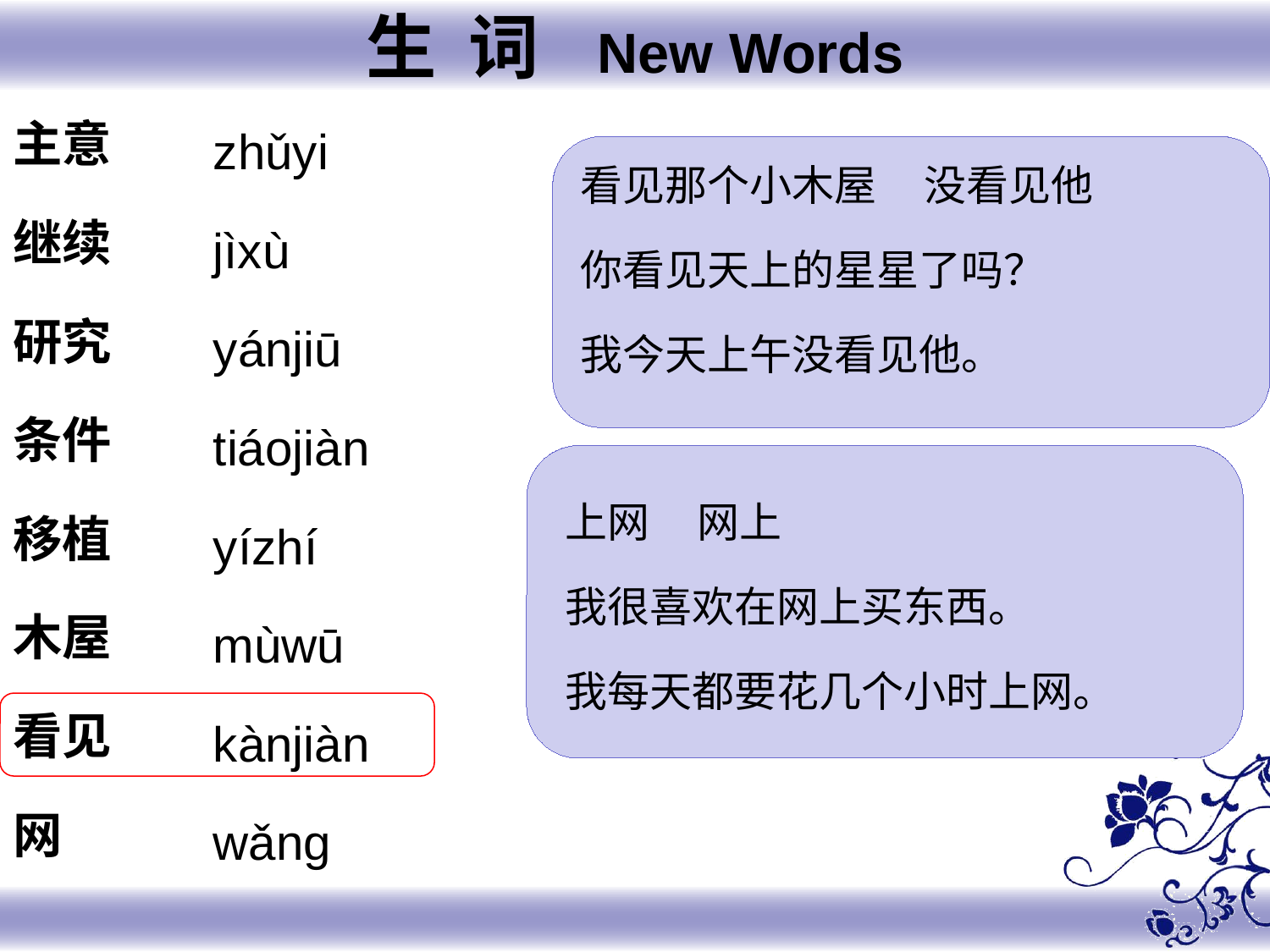

生  词   New Words
主意
继续
研究
条件
移植
木屋
看见
网
zhǔyi
jìxù
yánjiū
tiáojiàn
yízhí
mùwū
kànjiàn
wǎng
看见那个小木屋     没看见他
你看见天上的星星了吗？
我今天上午没看见他。

上网     网上
我很喜欢在网上买东西。
我每天都要花几个小时上网。